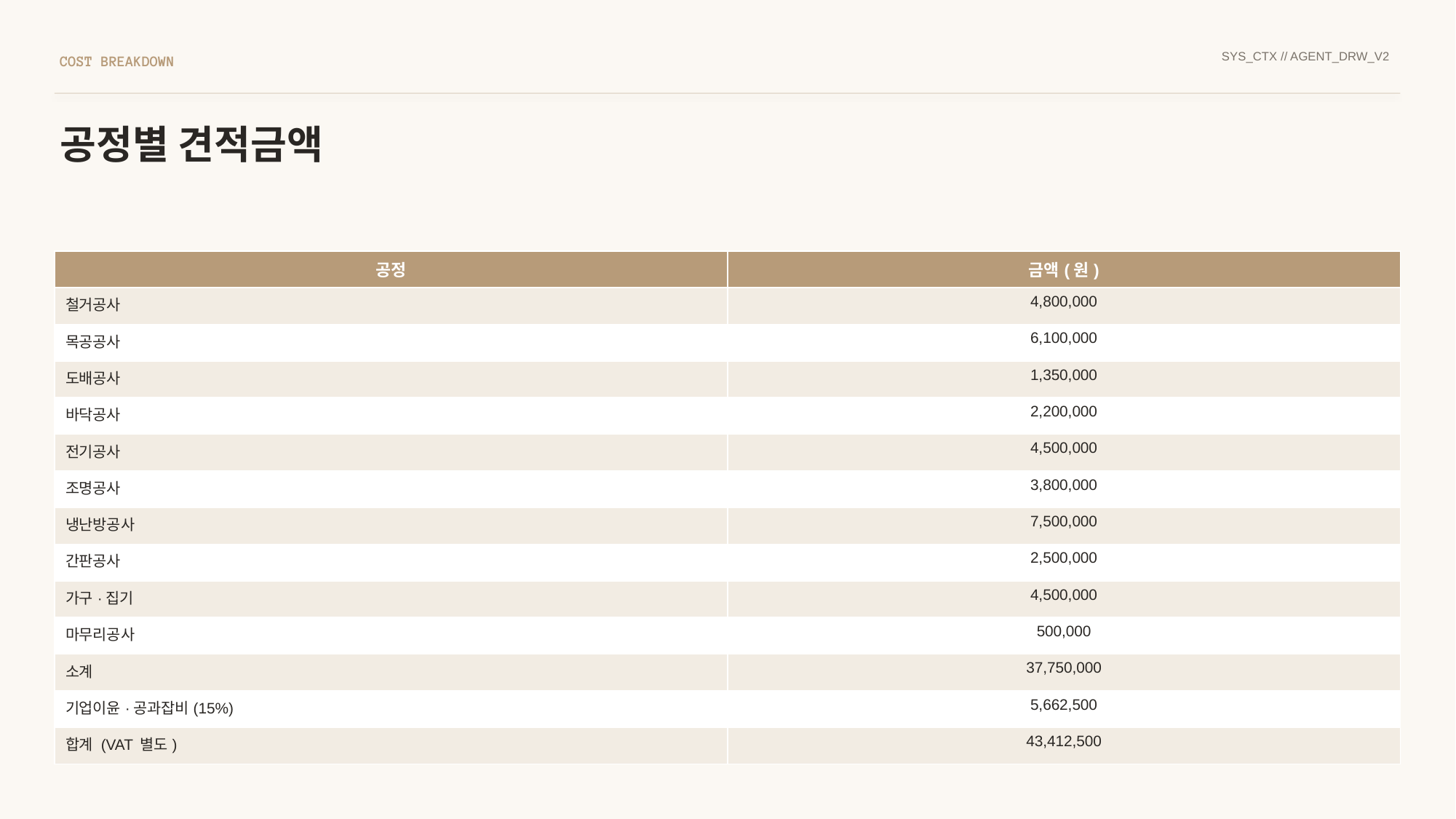

SYS_CTX // AGENT_DRW_V2
COST BREAKDOWN

공정별 견적금액
| 공정 | 금액(원) |
| --- | --- |
| 철거공사 | 4,800,000 |
| 목공공사 | 6,100,000 |
| 도배공사 | 1,350,000 |
| 바닥공사 | 2,200,000 |
| 전기공사 | 4,500,000 |
| 조명공사 | 3,800,000 |
| 냉난방공사 | 7,500,000 |
| 간판공사 | 2,500,000 |
| 가구·집기 | 4,500,000 |
| 마무리공사 | 500,000 |
| 소계 | 37,750,000 |
| 기업이윤·공과잡비(15%) | 5,662,500 |
| 합계 (VAT 별도) | 43,412,500 |